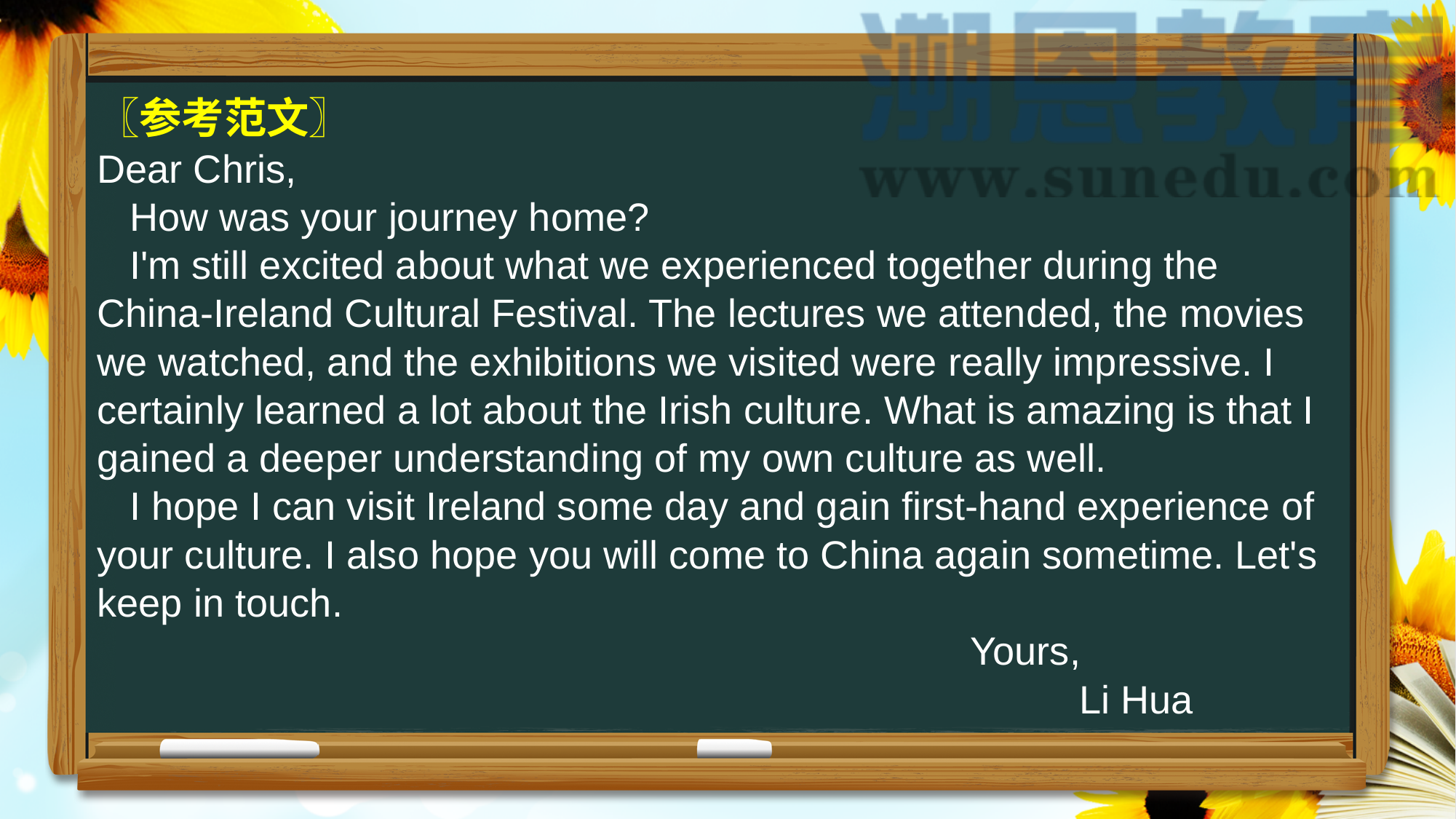

〖参考范文〗
Dear Chris,
   How was your journey home?
   I'm still excited about what we experienced together during the China-Ireland Cultural Festival. The lectures we attended, the movies we watched, and the exhibitions we visited were really impressive. I certainly learned a lot about the Irish culture. What is amazing is that I gained a deeper understanding of my own culture as well.
   I hope I can visit Ireland some day and gain first-hand experience of your culture. I also hope you will come to China again sometime. Let's keep in touch.
                                                                                Yours,
                                                                                          Li Hua